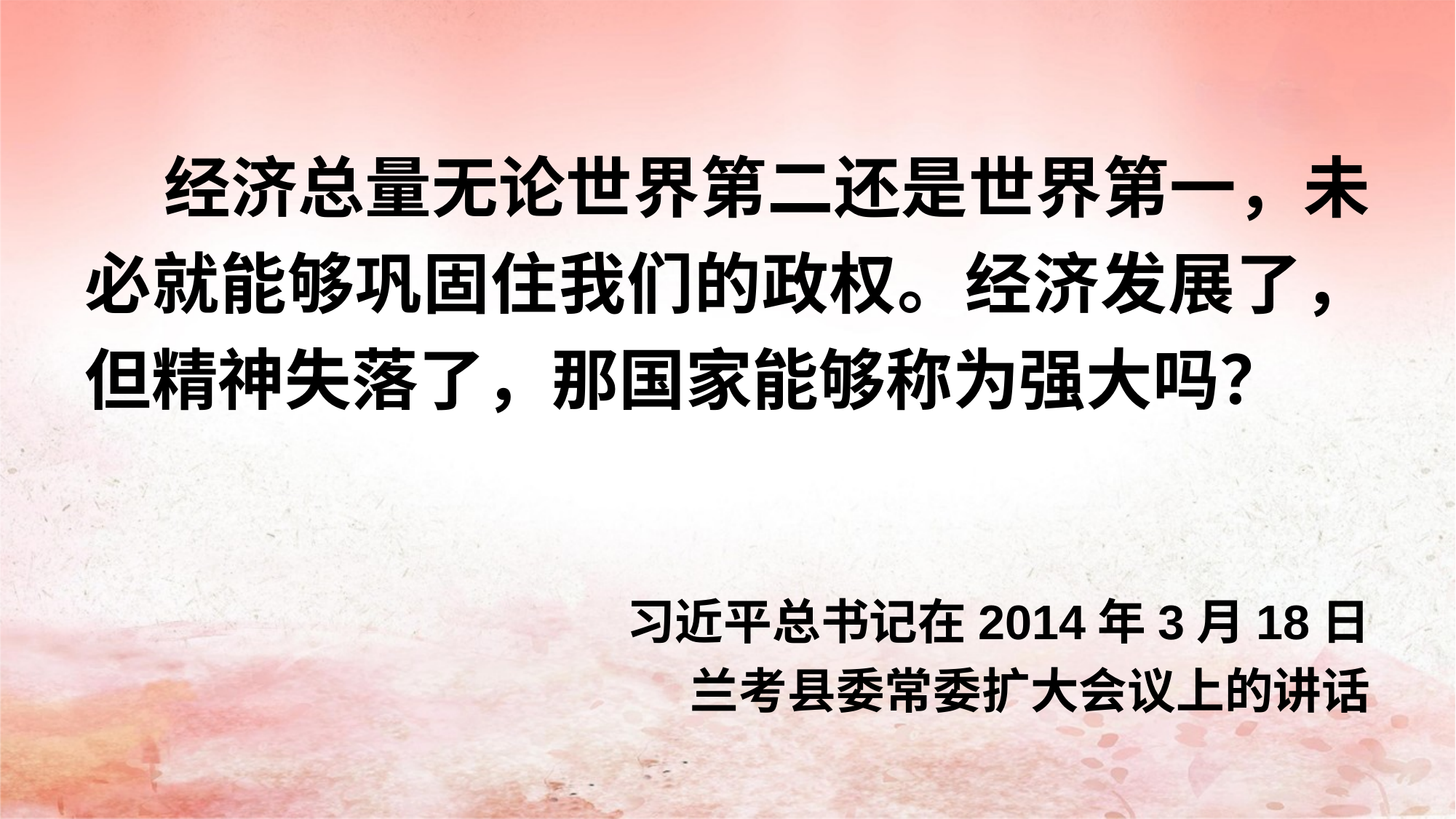

经济总量无论世界第二还是世界第一，未必就能够巩固住我们的政权。经济发展了，但精神失落了，那国家能够称为强大吗？

习近平总书记在2014年3月18日
兰考县委常委扩大会议上的讲话